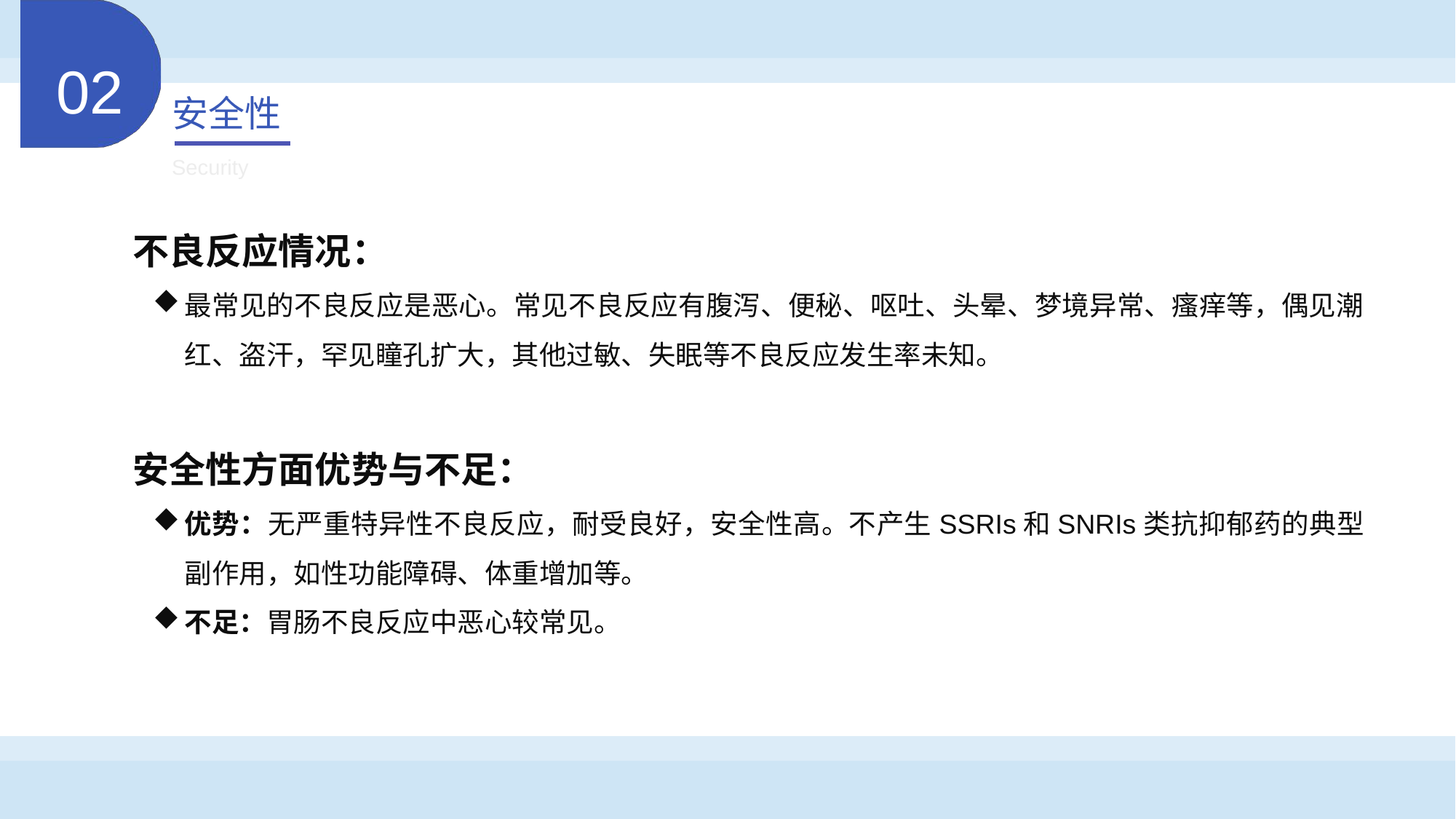

02
安全性
Security
不良反应情况：
最常见的不良反应是恶心。常见不良反应有腹泻、便秘、呕吐、头晕、梦境异常、瘙痒等，偶见潮红、盗汗，罕见瞳孔扩大，其他过敏、失眠等不良反应发生率未知。

安全性方面优势与不足：
优势：无严重特异性不良反应，耐受良好，安全性高。不产生SSRIs和SNRIs类抗抑郁药的典型副作用，如性功能障碍、体重增加等。
不足：胃肠不良反应中恶心较常见。